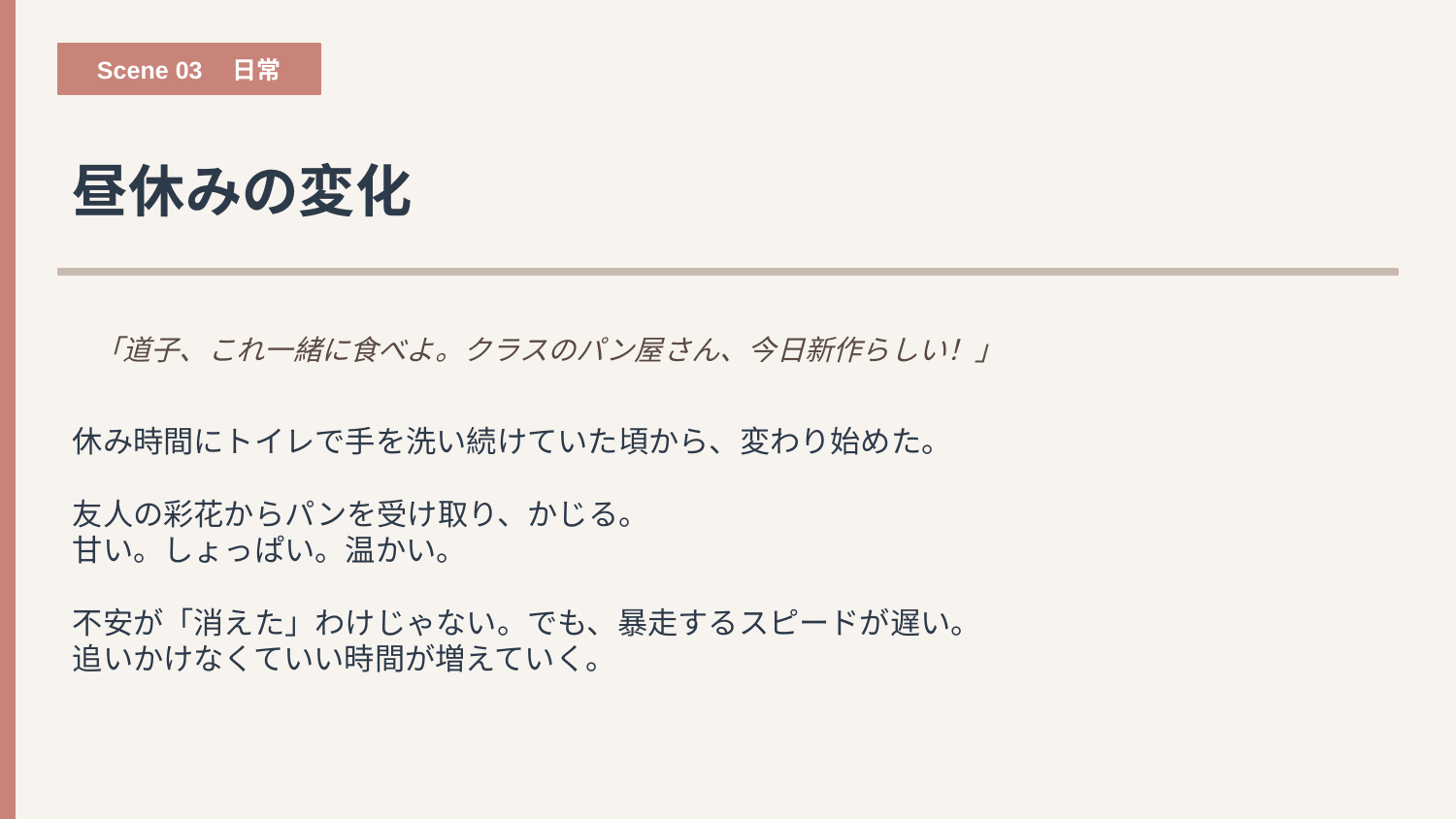

Scene 03　日常
昼休みの変化

「道子、これ一緒に食べよ。クラスのパン屋さん、今日新作らしい！」
休み時間にトイレで手を洗い続けていた頃から、変わり始めた。

友人の彩花からパンを受け取り、かじる。
甘い。しょっぱい。温かい。

不安が「消えた」わけじゃない。でも、暴走するスピードが遅い。
追いかけなくていい時間が増えていく。